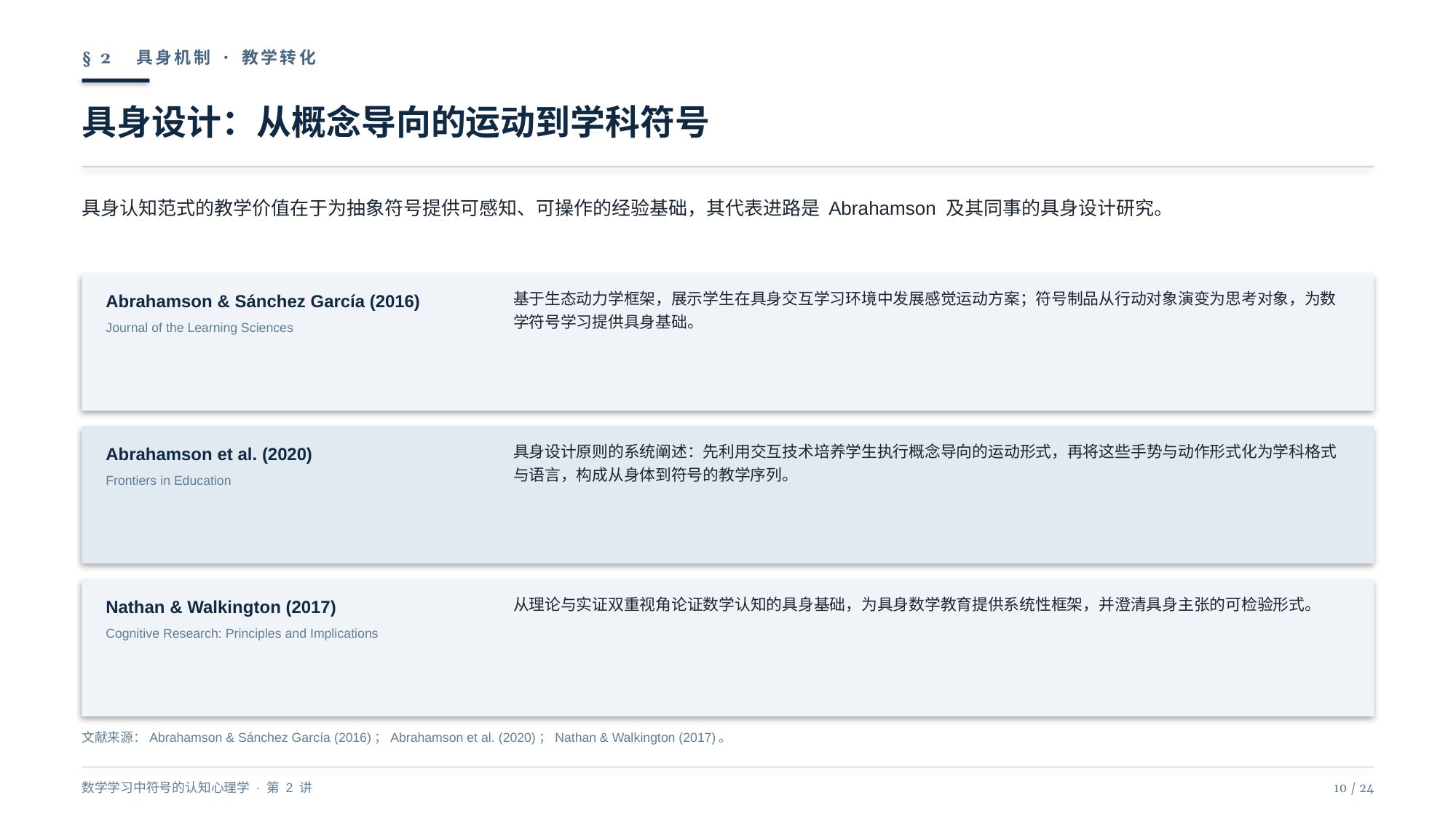

§ 2　具身机制 · 教学转化

具身设计：从概念导向的运动到学科符号

具身认知范式的教学价值在于为抽象符号提供可感知、可操作的经验基础，其代表进路是 Abrahamson 及其同事的具身设计研究。

Abrahamson & Sánchez García (2016)
Journal of the Learning Sciences
基于生态动力学框架，展示学生在具身交互学习环境中发展感觉运动方案；符号制品从行动对象演变为思考对象，为数学符号学习提供具身基础。

Abrahamson et al. (2020)
Frontiers in Education
具身设计原则的系统阐述：先利用交互技术培养学生执行概念导向的运动形式，再将这些手势与动作形式化为学科格式与语言，构成从身体到符号的教学序列。

Nathan & Walkington (2017)
Cognitive Research: Principles and Implications
从理论与实证双重视角论证数学认知的具身基础，为具身数学教育提供系统性框架，并澄清具身主张的可检验形式。
文献来源：Abrahamson & Sánchez García (2016)；Abrahamson et al. (2020)；Nathan & Walkington (2017)。

数学学习中符号的认知心理学 · 第 2 讲
10 / 24